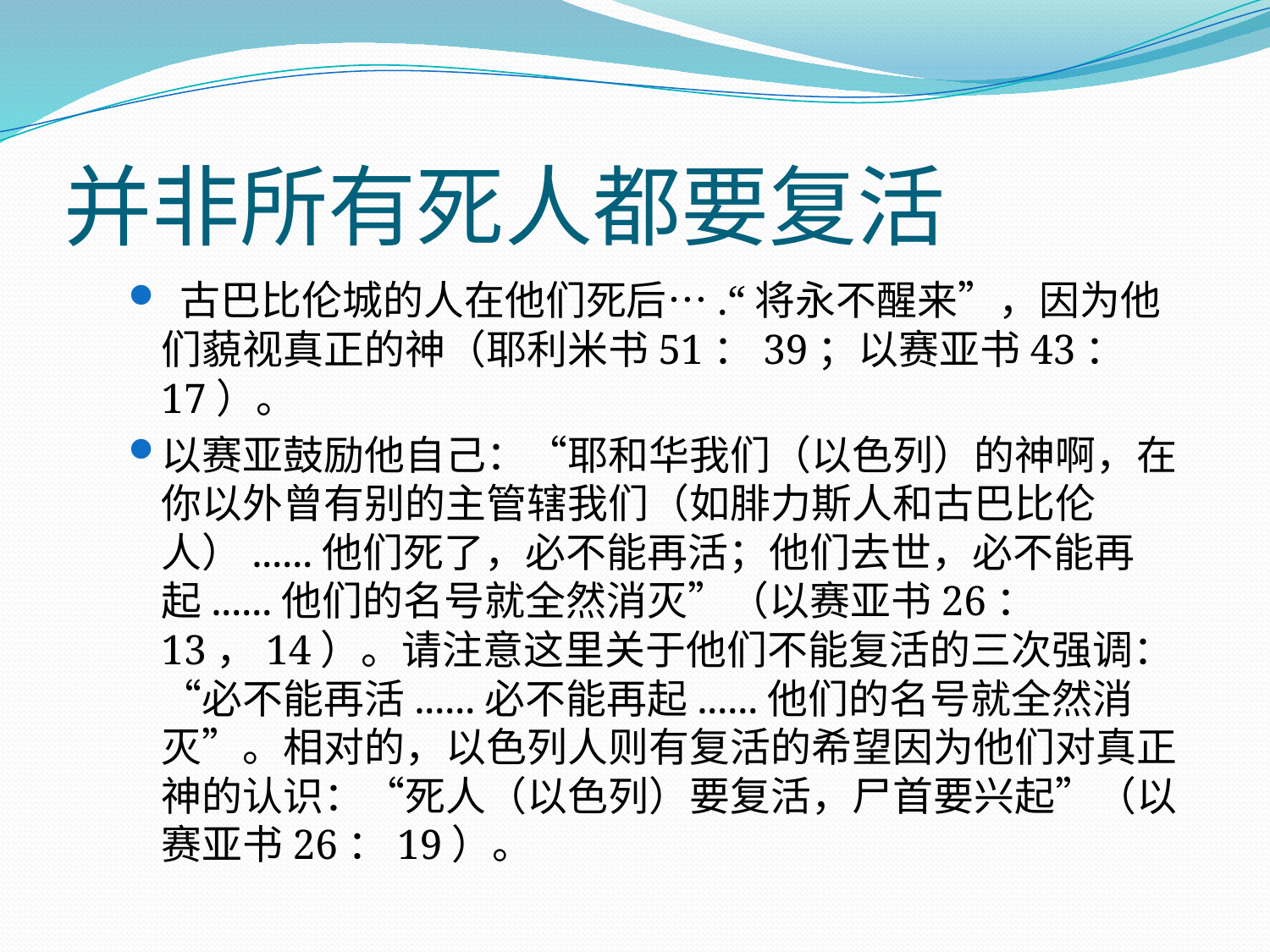

# 并非所有死人都要复活
 古巴比伦城的人在他们死后….“将永不醒来”，因为他们藐视真正的神（耶利米书51：39；以赛亚书43：17）。
以赛亚鼓励他自己：“耶和华我们（以色列）的神啊，在你以外曾有别的主管辖我们（如腓力斯人和古巴比伦人）......他们死了，必不能再活；他们去世，必不能再起......他们的名号就全然消灭”（以赛亚书26：13，14）。请注意这里关于他们不能复活的三次强调：“必不能再活......必不能再起......他们的名号就全然消灭”。相对的，以色列人则有复活的希望因为他们对真正神的认识：“死人（以色列）要复活，尸首要兴起”（以赛亚书26：19）。